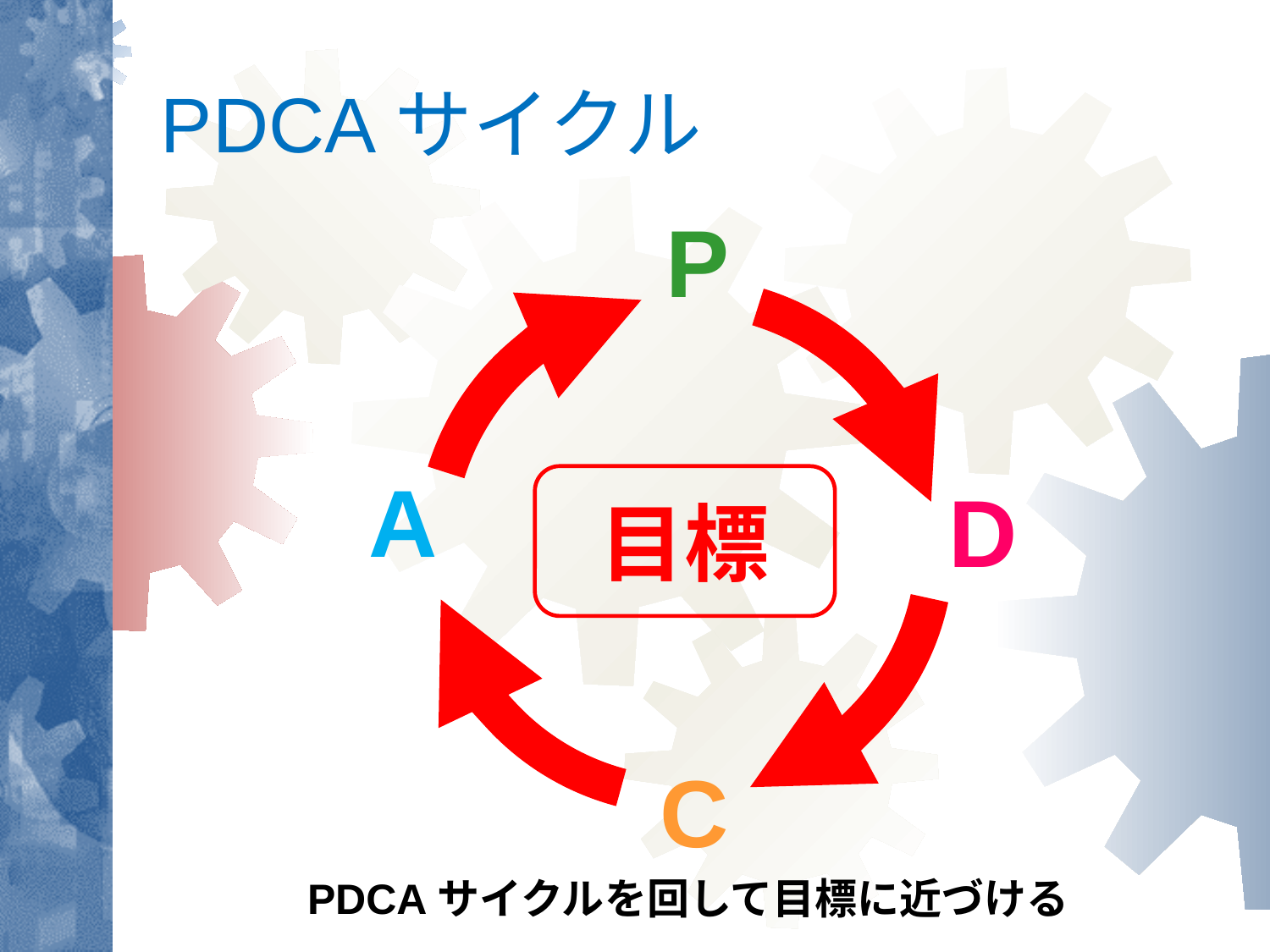

# PDCAサイクル
P

A
目標
D
C
PDCAサイクルを回して目標に近づける